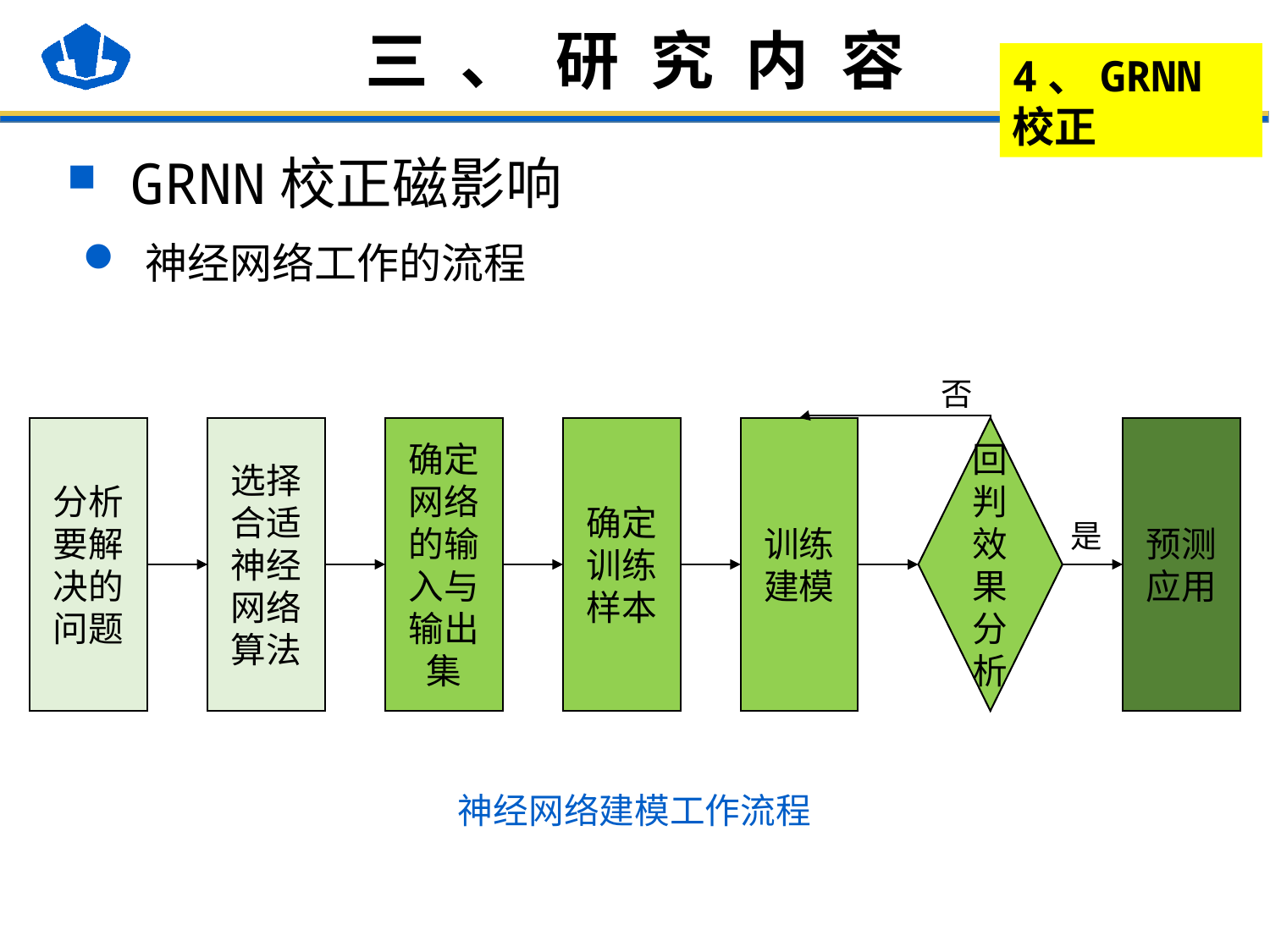

# 三、研究内容
4、GRNN校正
GRNN校正磁影响
 神经网络工作的流程
否
回判效果分析
确定网络的输入与输出
集
确定训练样本
训练建模
预测应用
选择合适神经网络算法
分析要解决的问题
是
神经网络建模工作流程